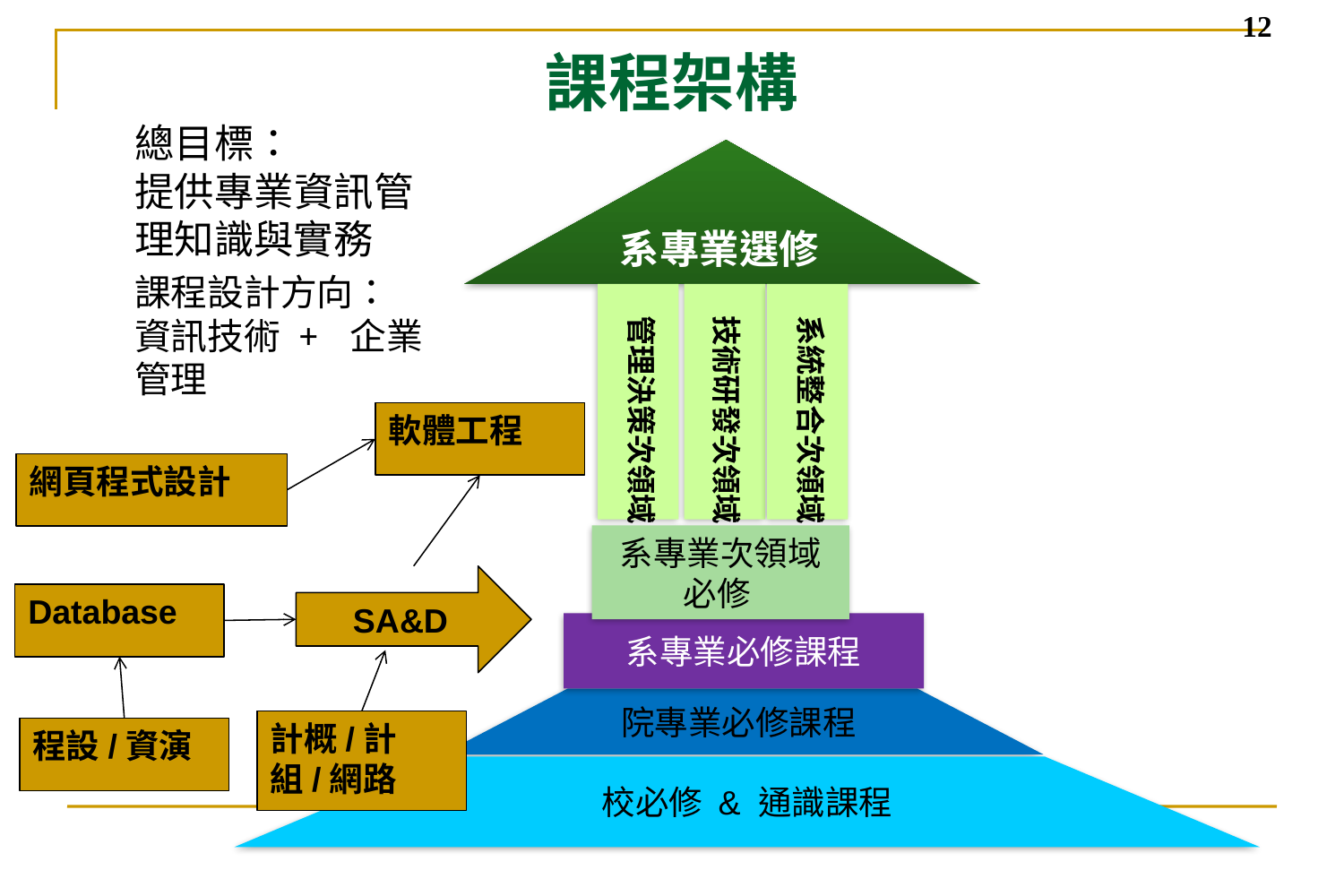

12
# 課程架構
總目標：
提供專業資訊管理知識與實務
課程設計方向：
資訊技術 + 企業管理
系專業選修

管理決策次領域
技術研發次領域
系統整合次領域
軟體工程
網頁程式設計
系專業次領域
必修
SA&D
Database
系專業必修課程
院專業必修課程
計概/計組/網路
程設/資演
校必修 & 通識課程